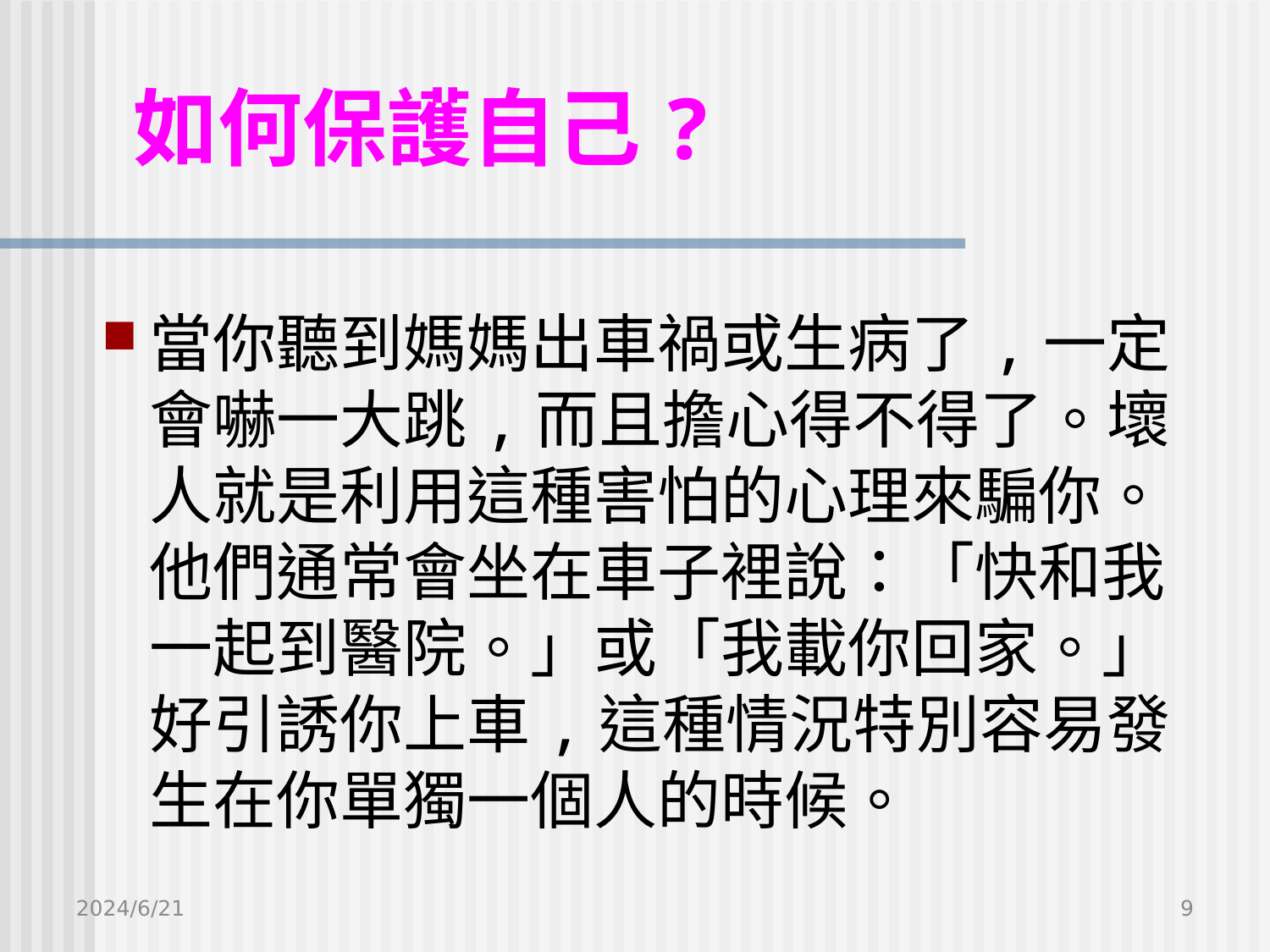

# 如何保護自己?
當你聽到媽媽出車禍或生病了,一定會嚇一大跳,而且擔心得不得了。壞人就是利用這種害怕的心理來騙你。他們通常會坐在車子裡說：「快和我一起到醫院。」或「我載你回家。」好引誘你上車,這種情況特別容易發生在你單獨一個人的時候。

2024/6/21
9